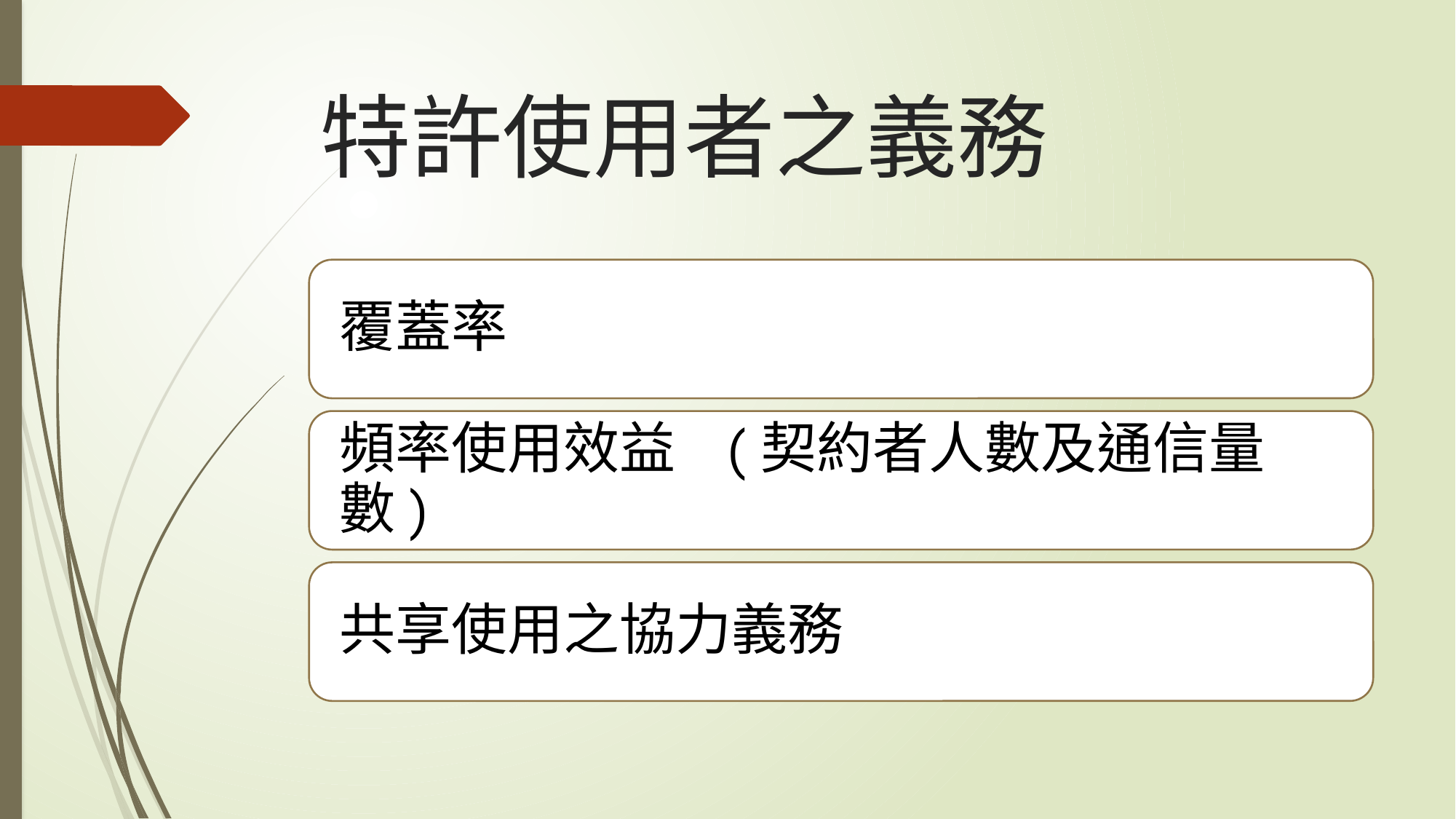

# 特許使用者之義務
覆蓋率
頻率使用效益   (契約者人數及通信量數)
共享使用之協力義務